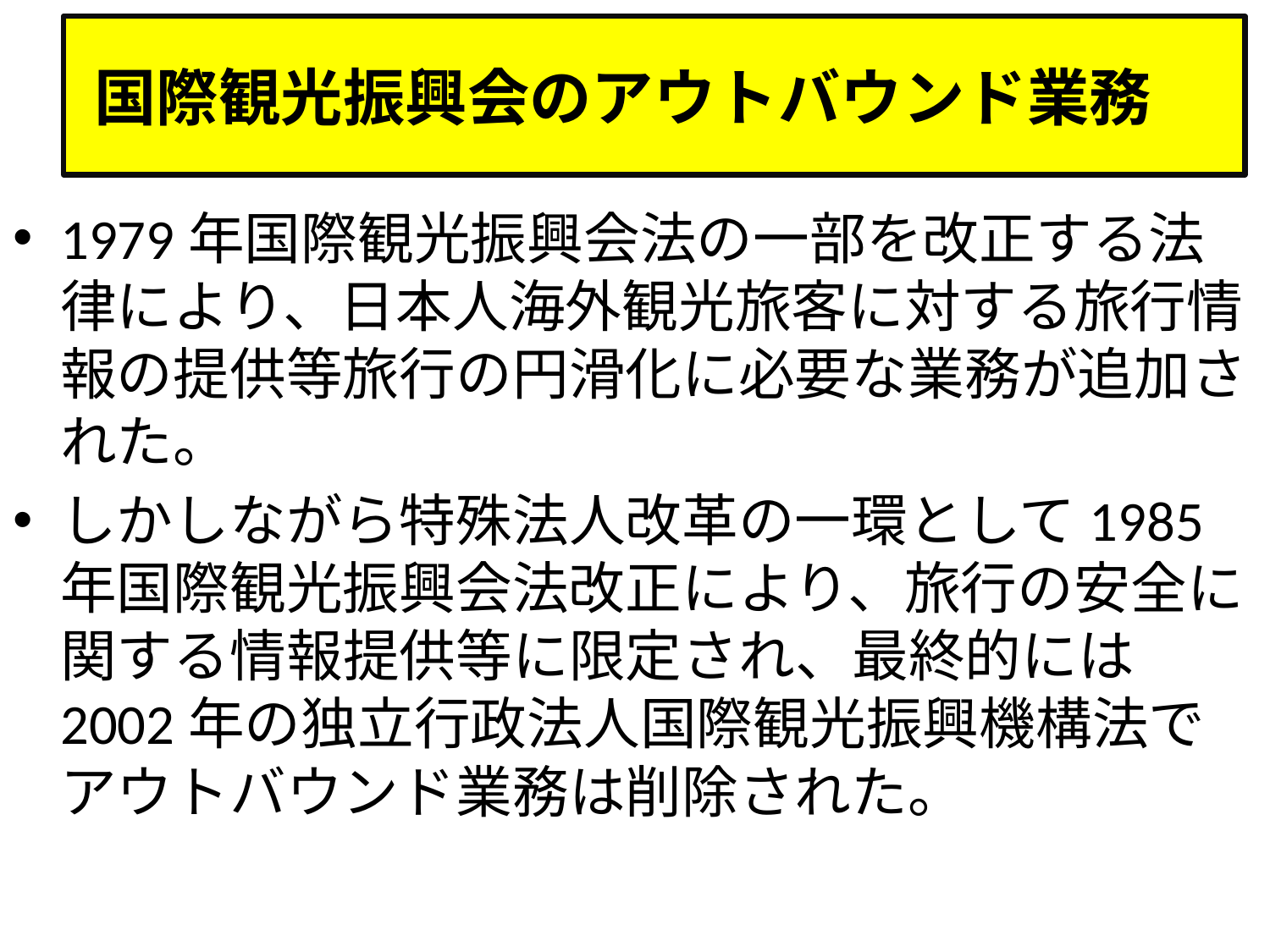

# 国際観光振興会のアウトバウンド業務
1979年国際観光振興会法の一部を改正する法律により、日本人海外観光旅客に対する旅行情報の提供等旅行の円滑化に必要な業務が追加された。
しかしながら特殊法人改革の一環として1985年国際観光振興会法改正により、旅行の安全に関する情報提供等に限定され、最終的には2002年の独立行政法人国際観光振興機構法でアウトバウンド業務は削除された。